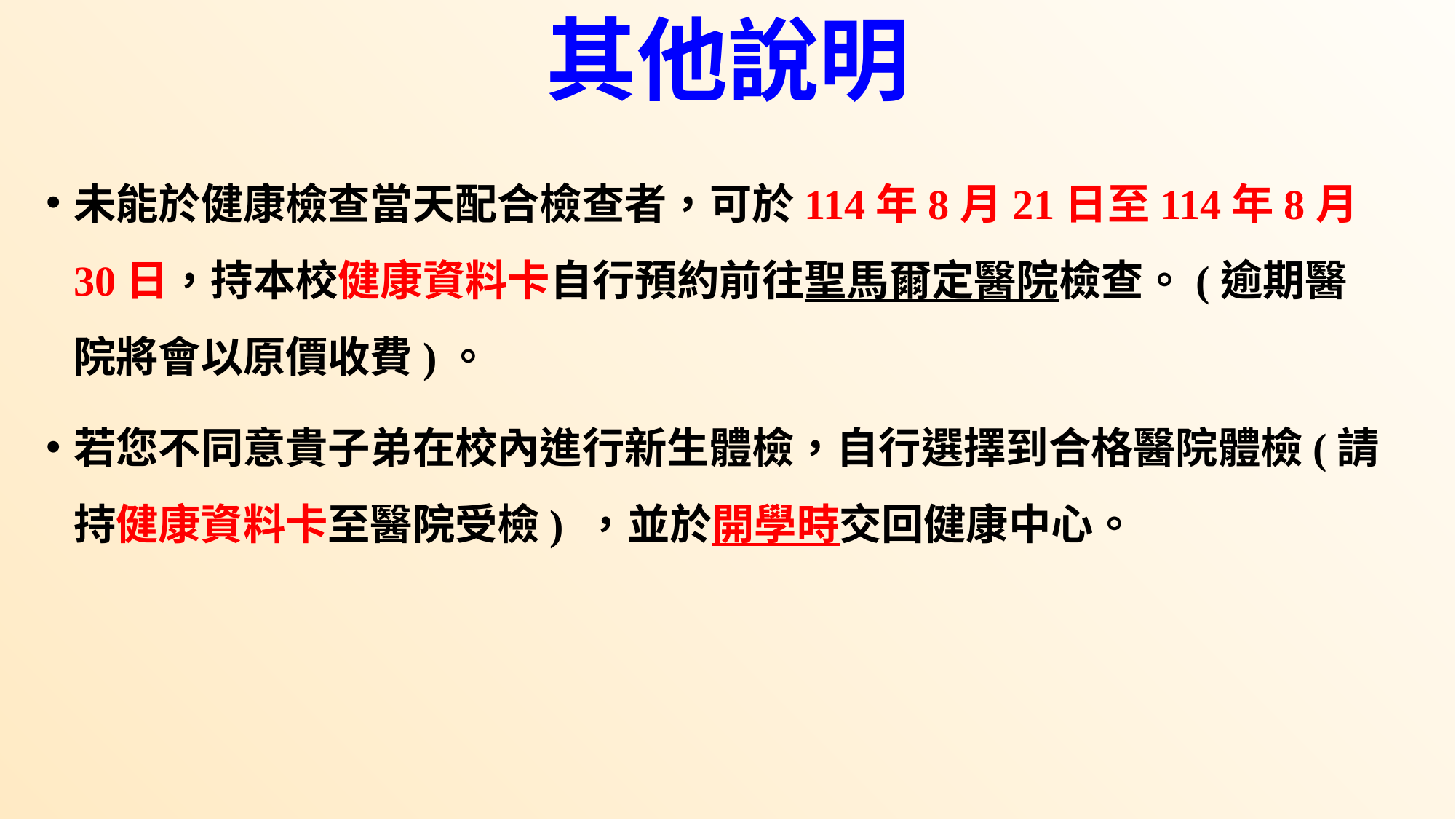

其他說明
未能於健康檢查當天配合檢查者，可於114年8月21日至114年8月30日，持本校健康資料卡自行預約前往聖馬爾定醫院檢查。(逾期醫院將會以原價收費)。
若您不同意貴子弟在校內進行新生體檢，自行選擇到合格醫院體檢(請持健康資料卡至醫院受檢) ，並於開學時交回健康中心。